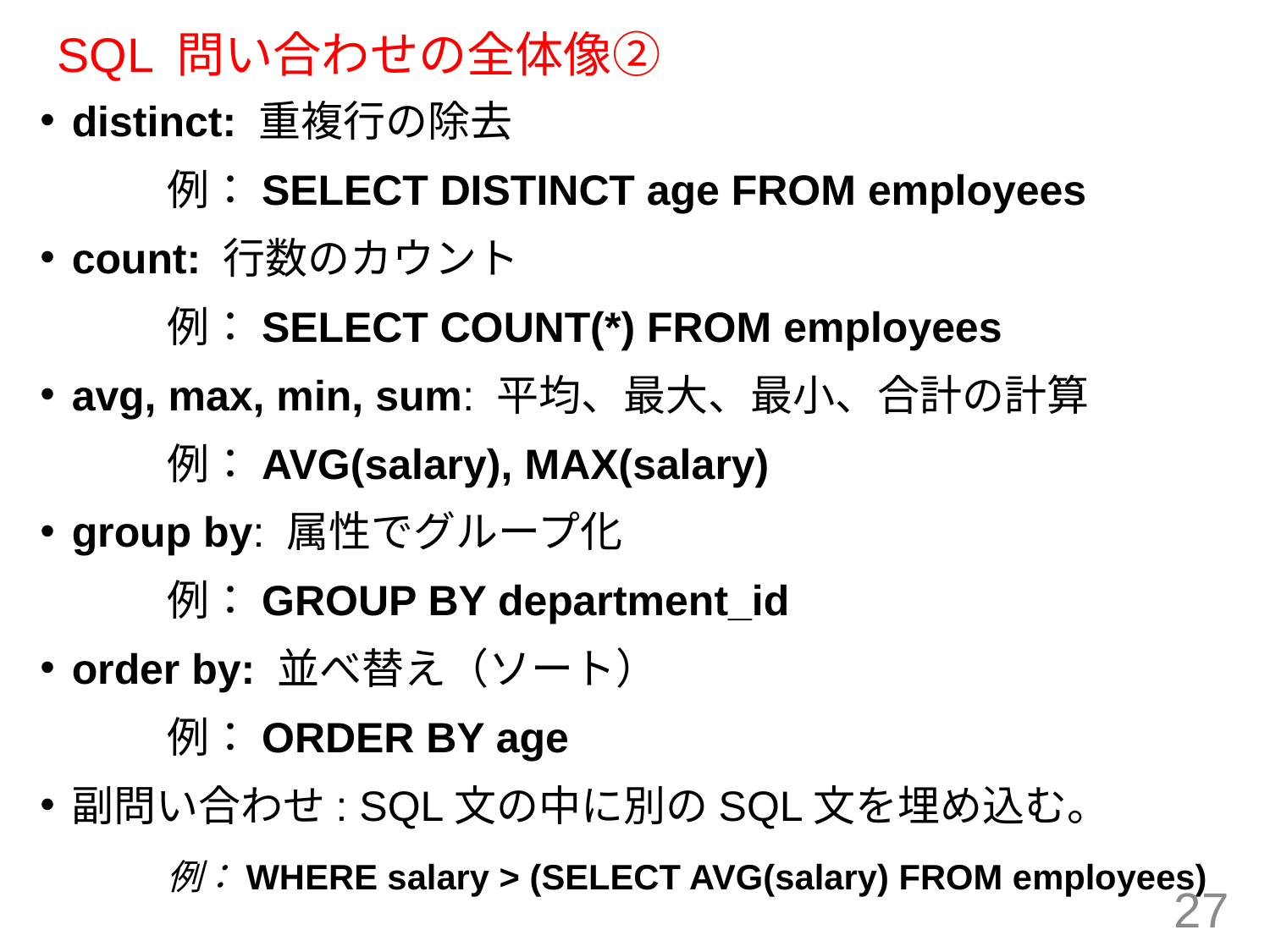

# SQL 問い合わせの全体像②
distinct: 重複行の除去
	例：SELECT DISTINCT age FROM employees
count: 行数のカウント
	例：SELECT COUNT(*) FROM employees
avg, max, min, sum: 平均、最大、最小、合計の計算
	例：AVG(salary), MAX(salary)
group by: 属性でグループ化
	例：GROUP BY department_id
order by: 並べ替え（ソート）
	例：ORDER BY age
副問い合わせ: SQL文の中に別のSQL文を埋め込む。
	例：WHERE salary > (SELECT AVG(salary) FROM employees)
27